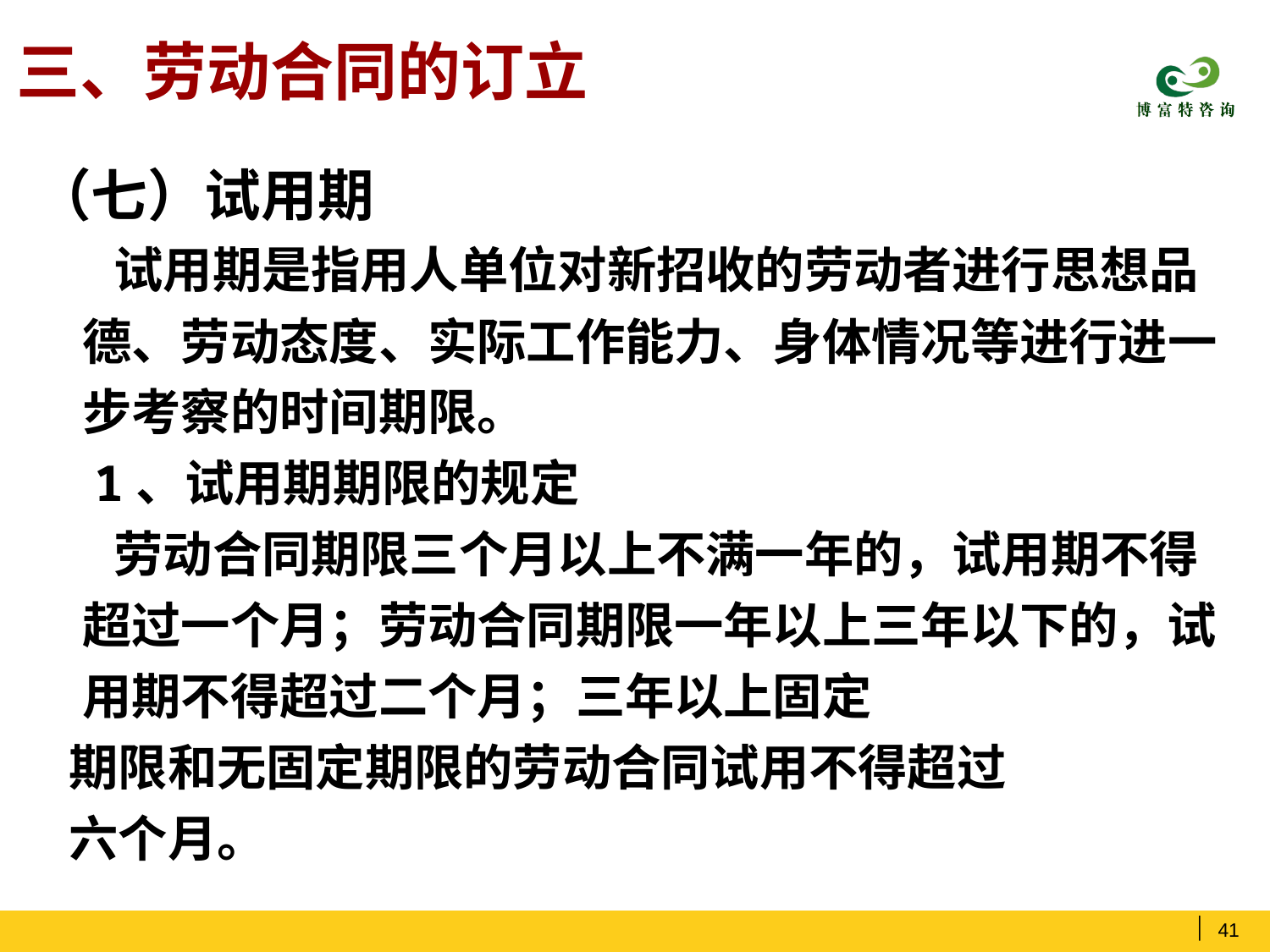

# 三、劳动合同的订立
（七）试用期
      试用期是指用人单位对新招收的劳动者进行思想品德、劳动态度、实际工作能力、身体情况等进行进一步考察的时间期限。
  1、试用期期限的规定
      劳动合同期限三个月以上不满一年的，试用期不得超过一个月；劳动合同期限一年以上三年以下的，试用期不得超过二个月；三年以上固定
  期限和无固定期限的劳动合同试用不得超过
  六个月。